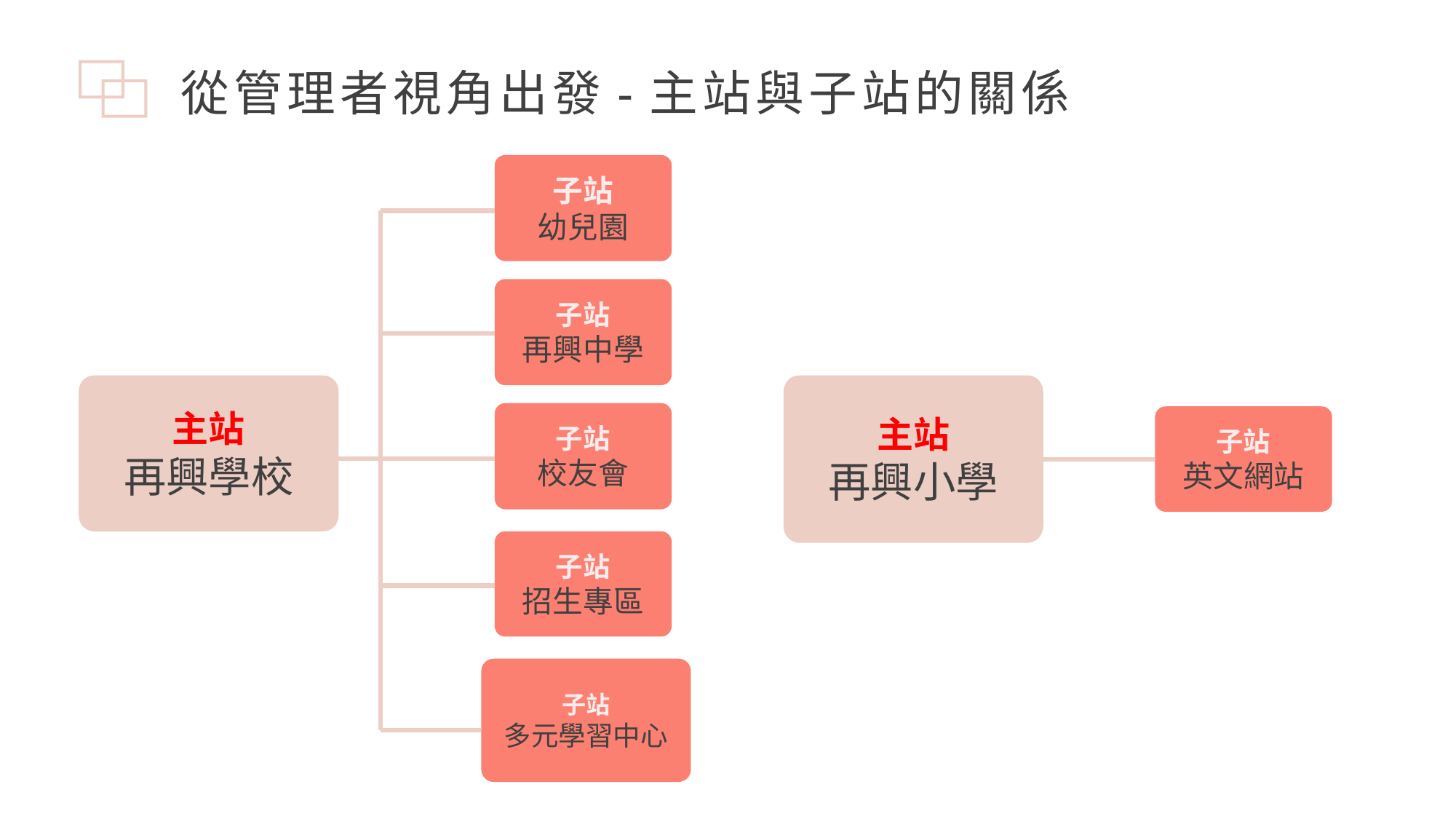

從管理者視角出發-主站與子站的關係

子站
幼兒園
子站
再興中學
主站
再興學校
子站
校友會
子站
招生專區
子站
多元學習中心
主站
再興小學
子站
英文網站